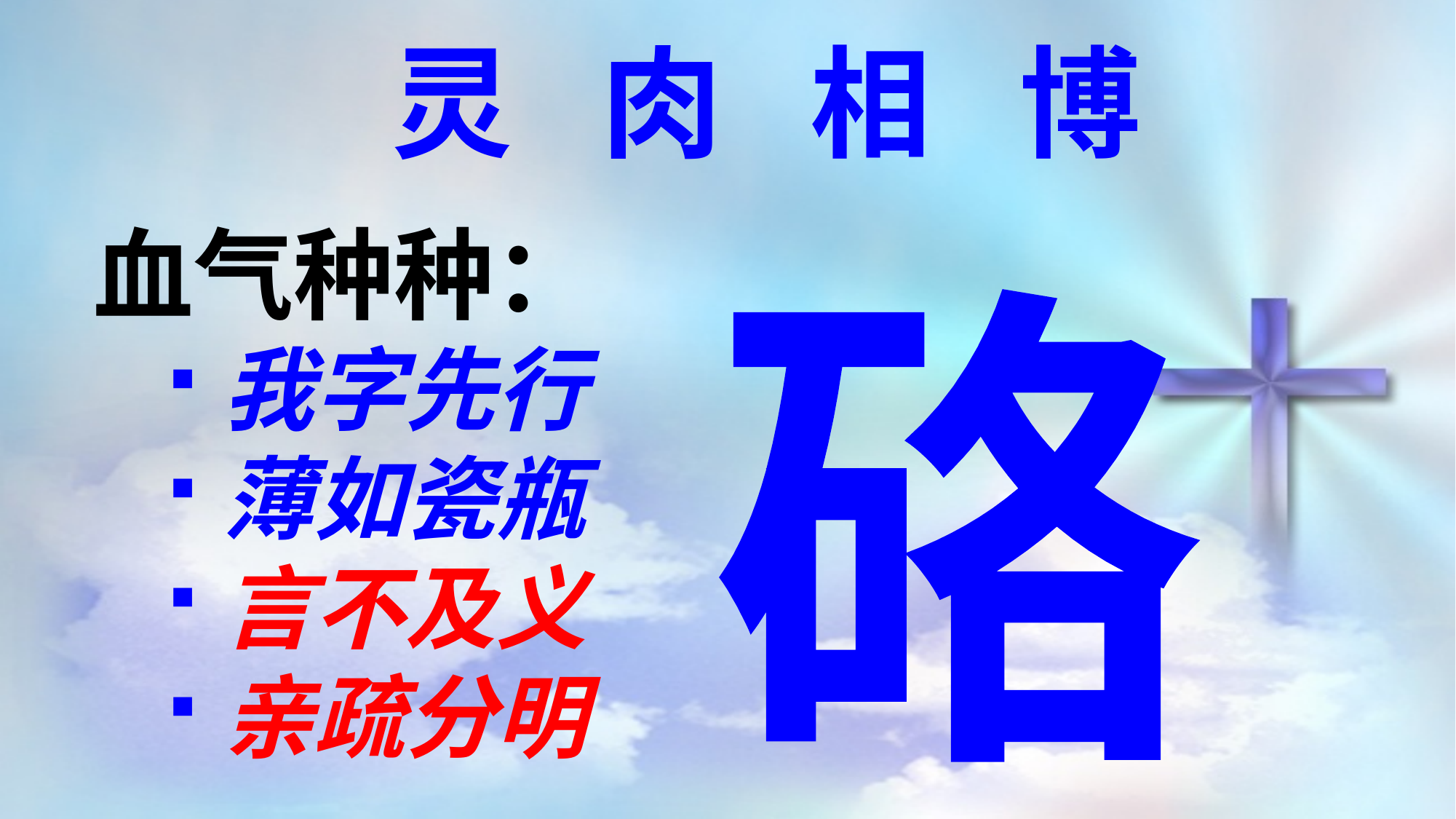

灵 肉 相 博
血气种种：
我字先行
薄如瓷瓶
言不及义
亲疏分明
硌